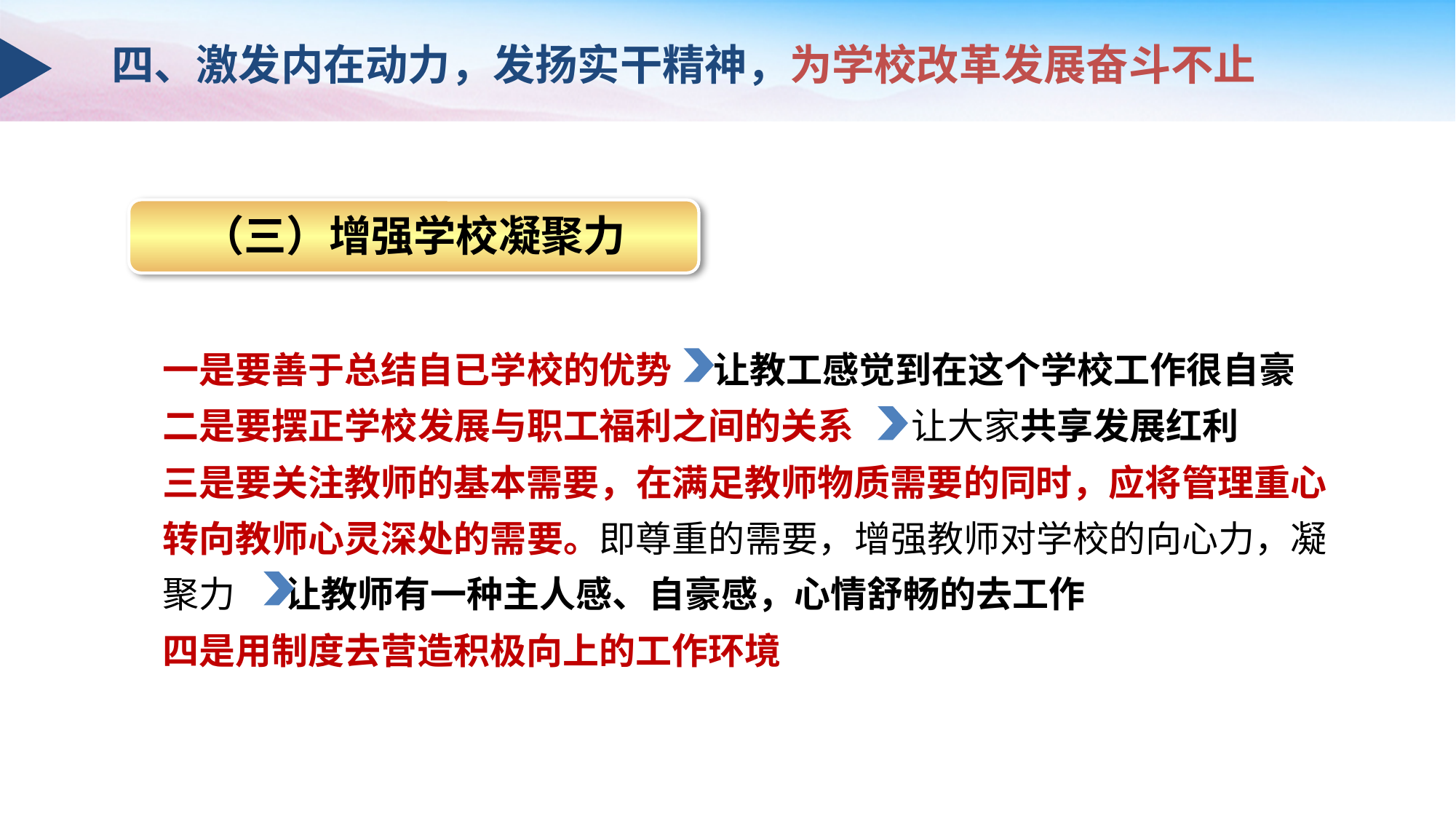

四、激发内在动力，发扬实干精神，为学校改革发展奋斗不止
（三）增强学校凝聚力
一是要善于总结自已学校的优势     让教工感觉到在这个学校工作很自豪
二是要摆正学校发展与职工福利之间的关系       让大家共享发展红利
三是要关注教师的基本需要，在满足教师物质需要的同时，应将管理重心转向教师心灵深处的需要。即尊重的需要，增强教师对学校的向心力，凝聚力      让教师有一种主人感、自豪感，心情舒畅的去工作
四是用制度去营造积极向上的工作环境